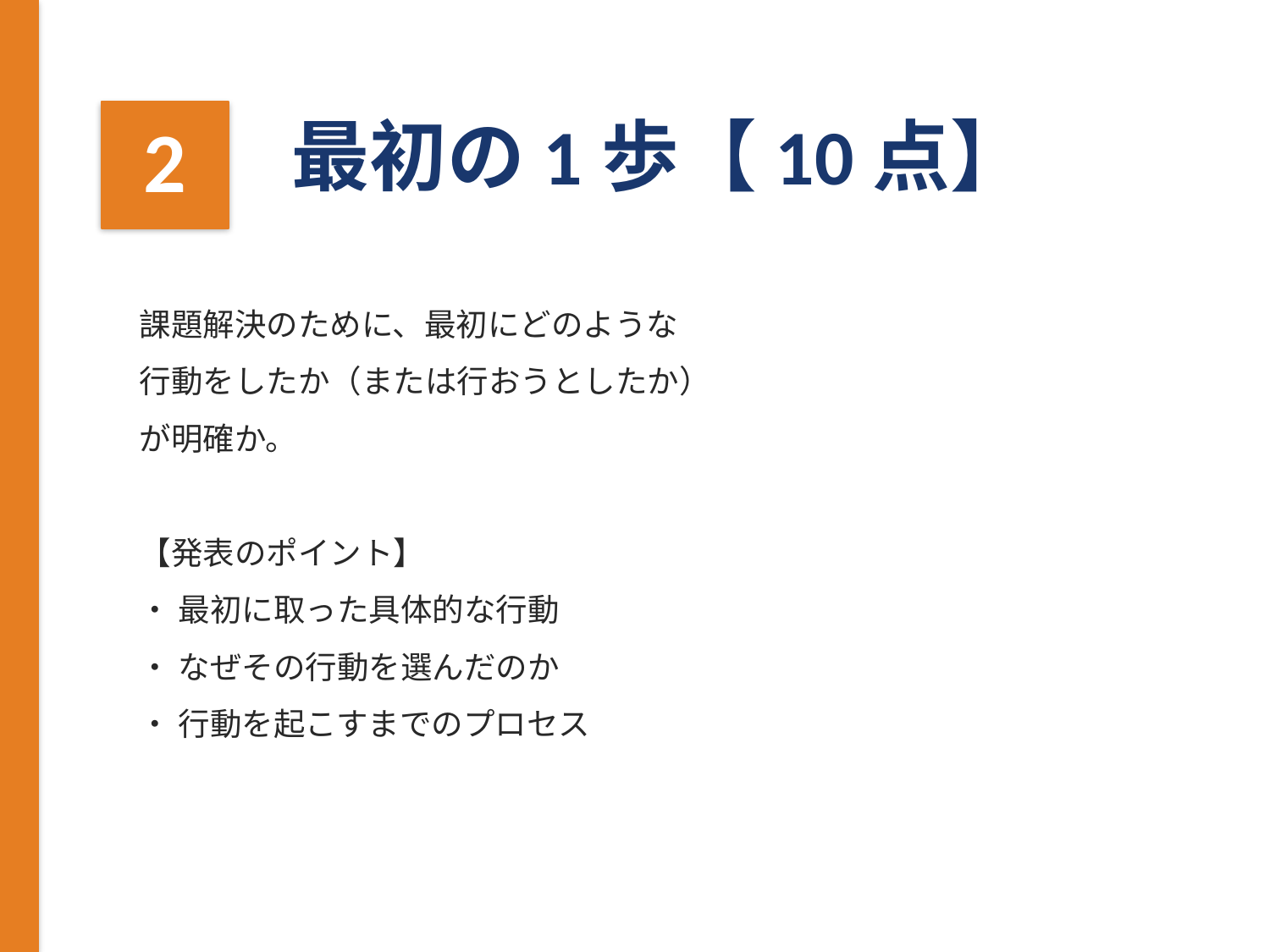

2
最初の1歩【10点】
課題解決のために、最初にどのような
行動をしたか（または行おうとしたか）
が明確か。
【発表のポイント】
• 最初に取った具体的な行動
• なぜその行動を選んだのか
• 行動を起こすまでのプロセス